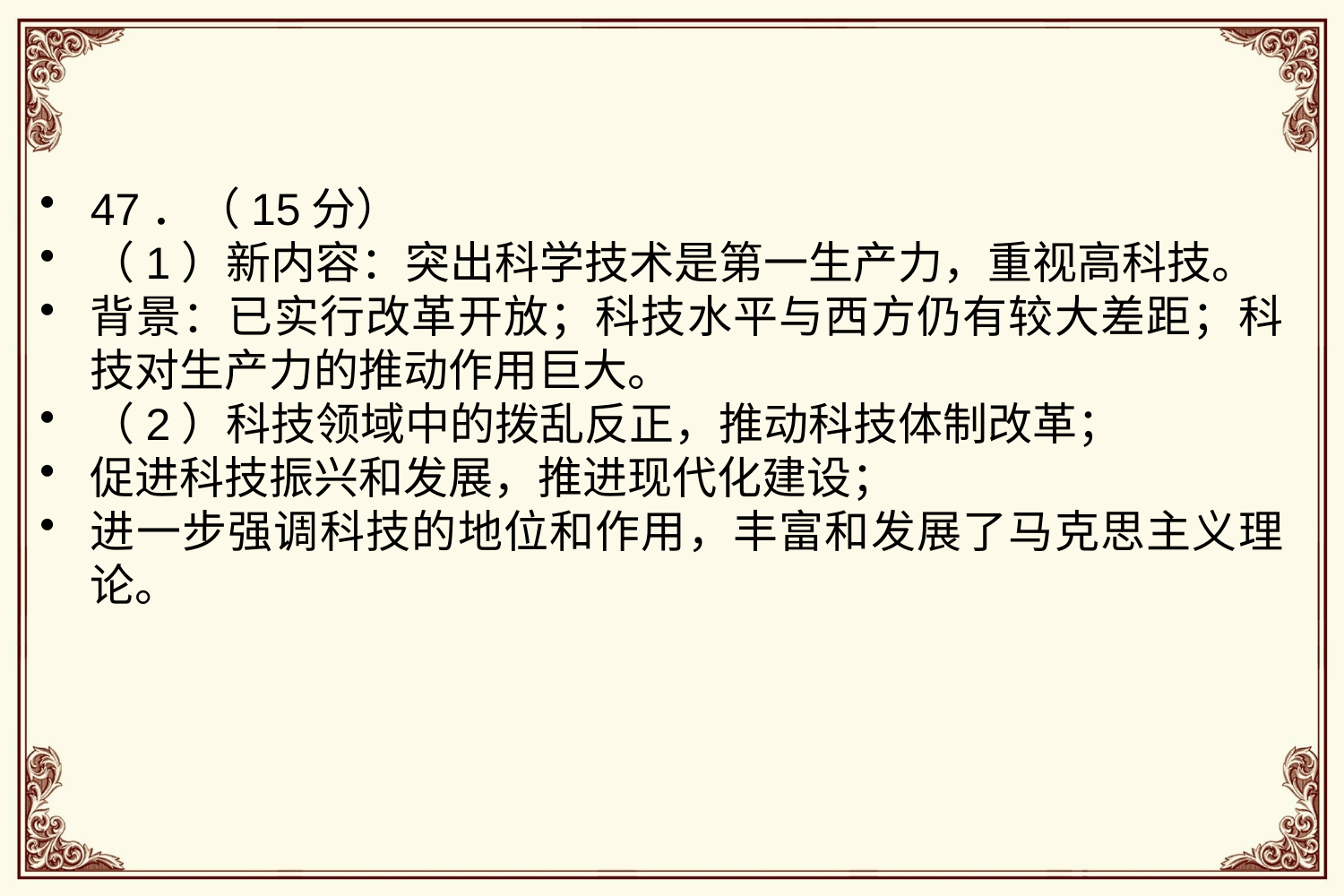

47．（15分）
（1）新内容：突出科学技术是第一生产力，重视高科技。
背景：已实行改革开放；科技水平与西方仍有较大差距；科技对生产力的推动作用巨大。
（2）科技领域中的拨乱反正，推动科技体制改革；
促进科技振兴和发展，推进现代化建设；
进一步强调科技的地位和作用，丰富和发展了马克思主义理论。